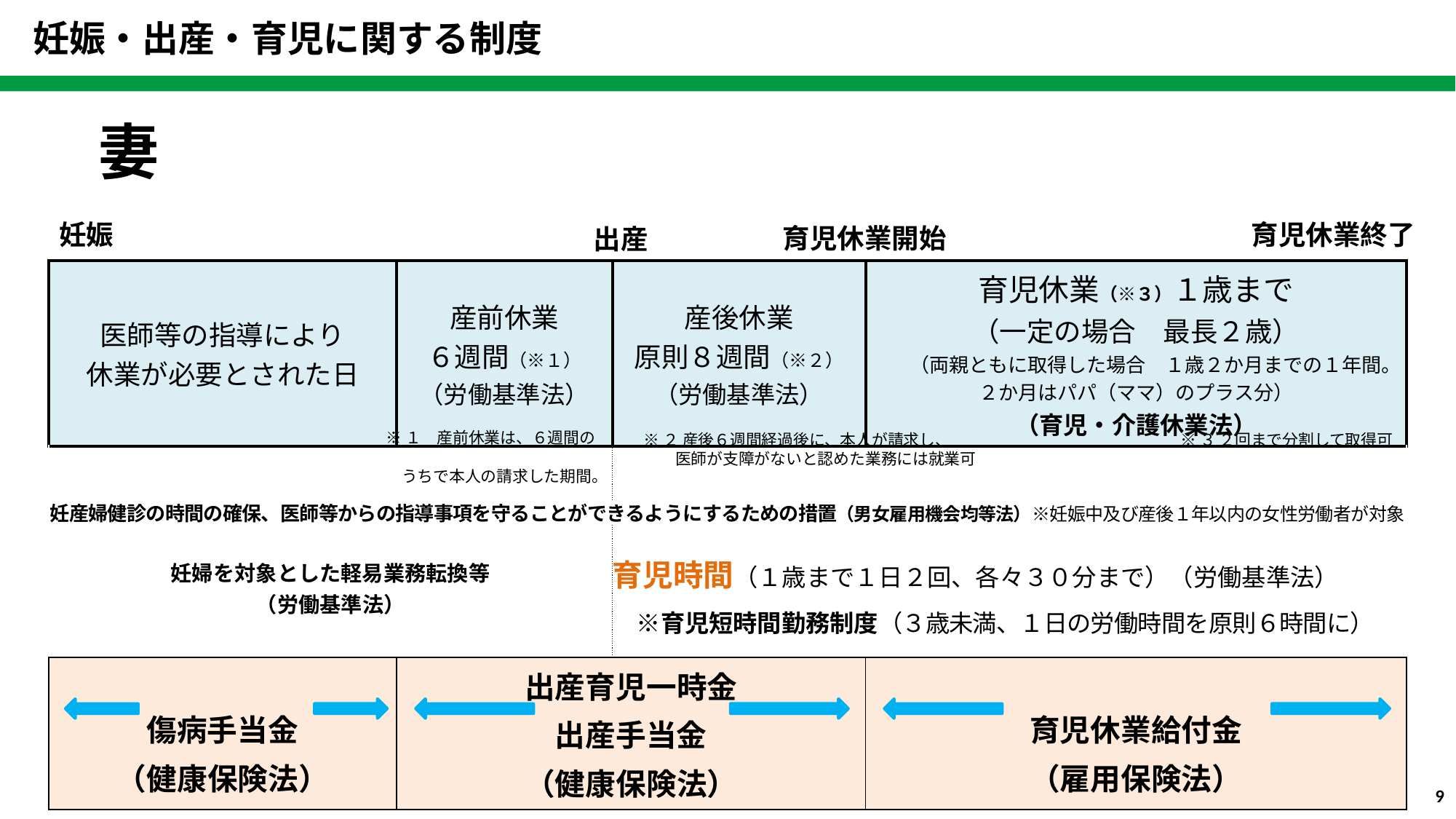

妊娠・出産・育児に関する制度

妻
妊娠
育児休業終了
育児休業開始
出産
| 医師等の指導により 休業が必要とされた日 | 産前休業 ６週間（※１） （労働基準法） | 産後休業 原則８週間（※２） （労働基準法） | 育児休業（※３）１歳まで （一定の場合　最長２歳） 　　（両親ともに取得した場合　１歳２か月までの１年間。２か月はパパ（ママ）のプラス分） （育児・介護休業法） |
| --- | --- | --- | --- |
| 妊婦を対象とした軽易業務転換等 （労働基準法） |  | 育児時間（１歳まで１日２回、各々３０分まで）（労働基準法） 　※育児短時間勤務制度（３歳未満、１日の労働時間を原則６時間に） |  |
| 傷病手当金 （健康保険法） | 出産育児一時金 出産手当金 （健康保険法） |  | 育児休業給付金 （雇用保険法） |
※１　産前休業は、６週間の
　うちで本人の請求した期間。
　多胎妊娠の場合は14週間
※２ 産後６週間経過後に、本人が請求し、
　　医師が支障がないと認めた業務には就業可
※３ ２回まで分割して取得可
妊産婦健診の時間の確保、医師等からの指導事項を守ることができるようにするための措置（男女雇用機会均等法）※妊娠中及び産後１年以内の女性労働者が対象

9